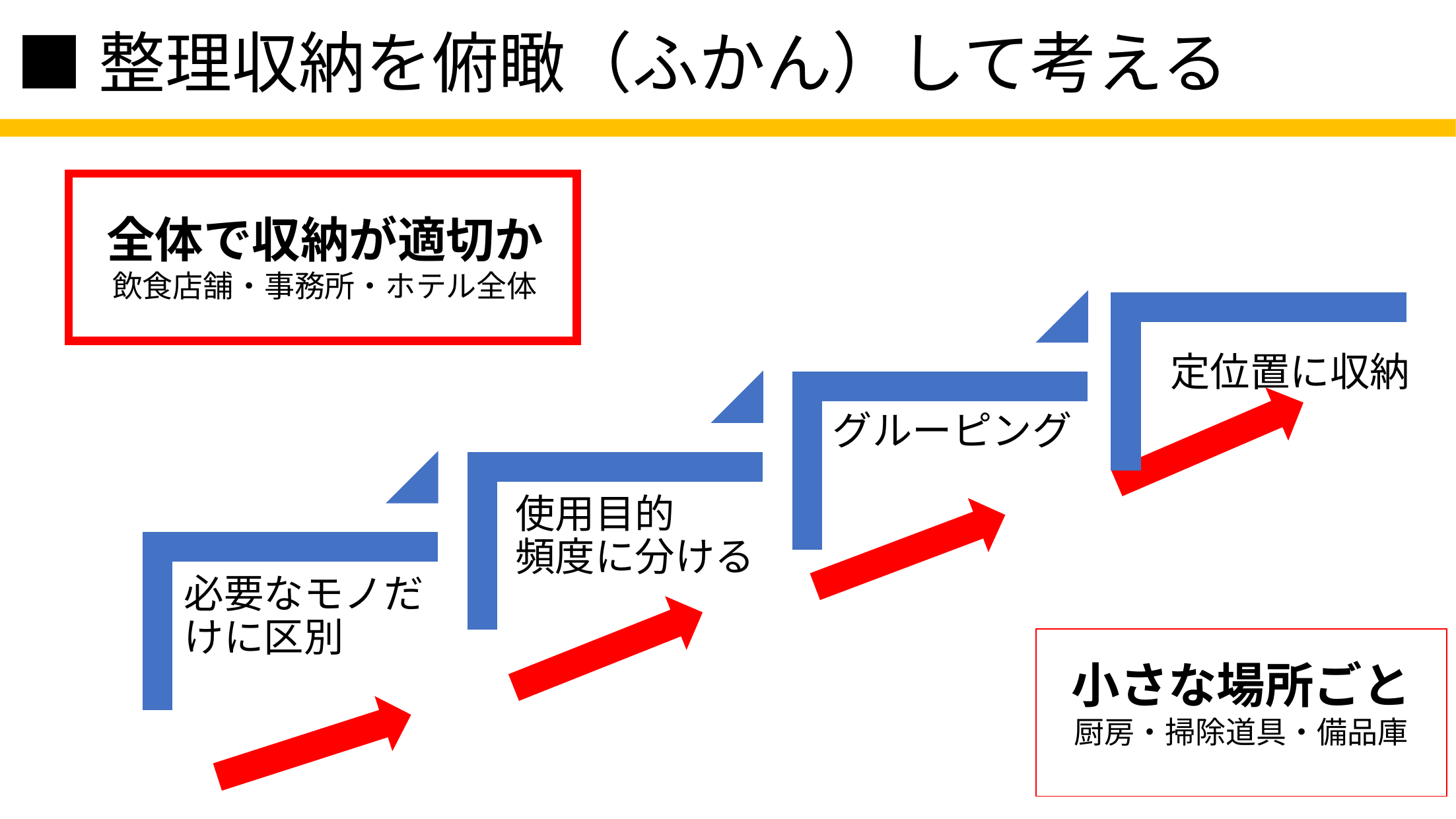

必要なモノだけに区別
使用目的　　頻度に分ける
グルーピング
　定位置に収納
# ■整理収納を俯瞰（ふかん）して考える

全体で収納が適切か
飲食店舗・事務所・ホテル全体

小さな場所ごと
厨房・掃除道具・備品庫